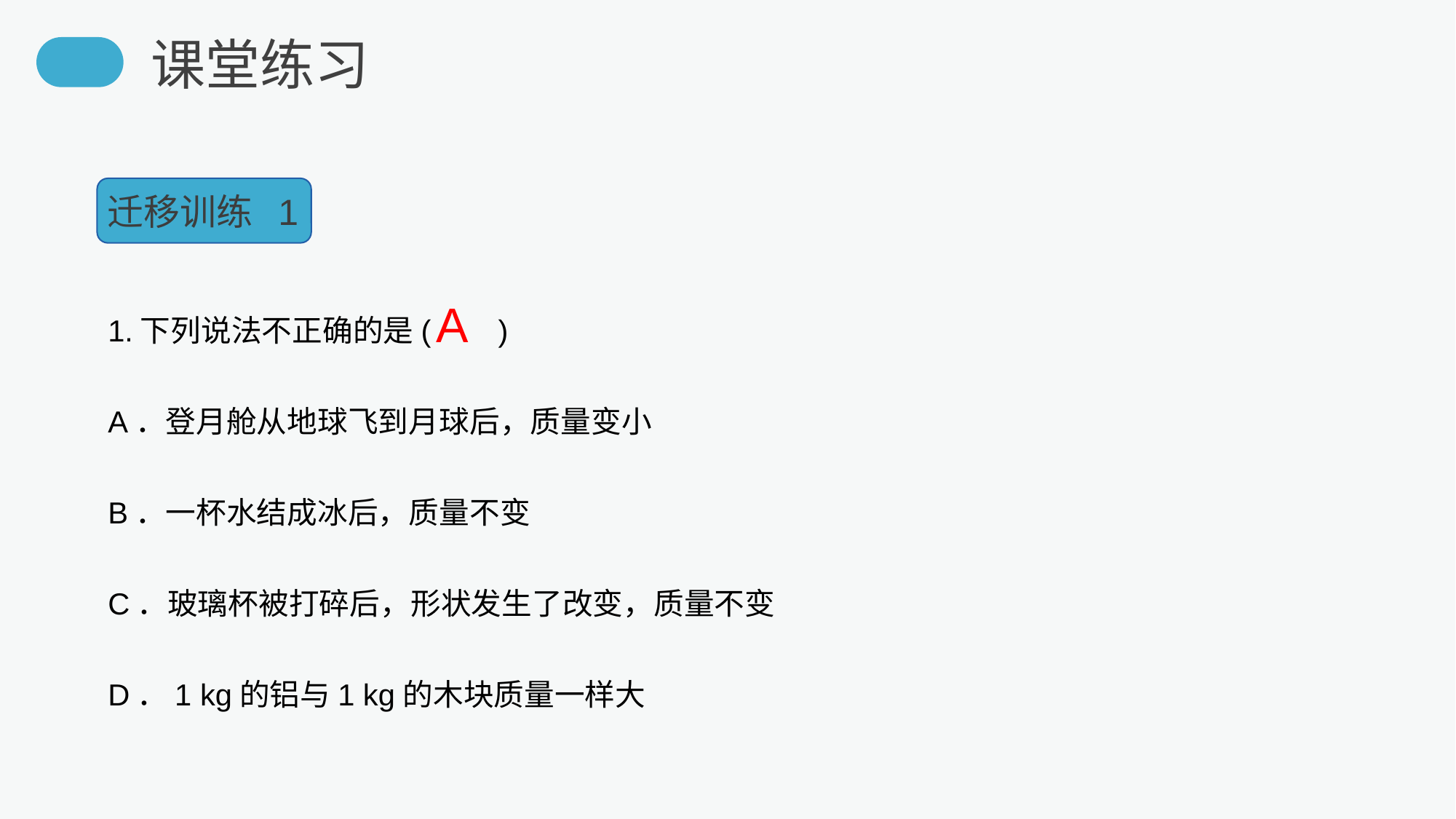

课堂练习
迁移训练  1
1.下列说法不正确的是(        )
A．登月舱从地球飞到月球后，质量变小
B．一杯水结成冰后，质量不变
C．玻璃杯被打碎后，形状发生了改变，质量不变
D．1 kg的铝与1 kg的木块质量一样大
A